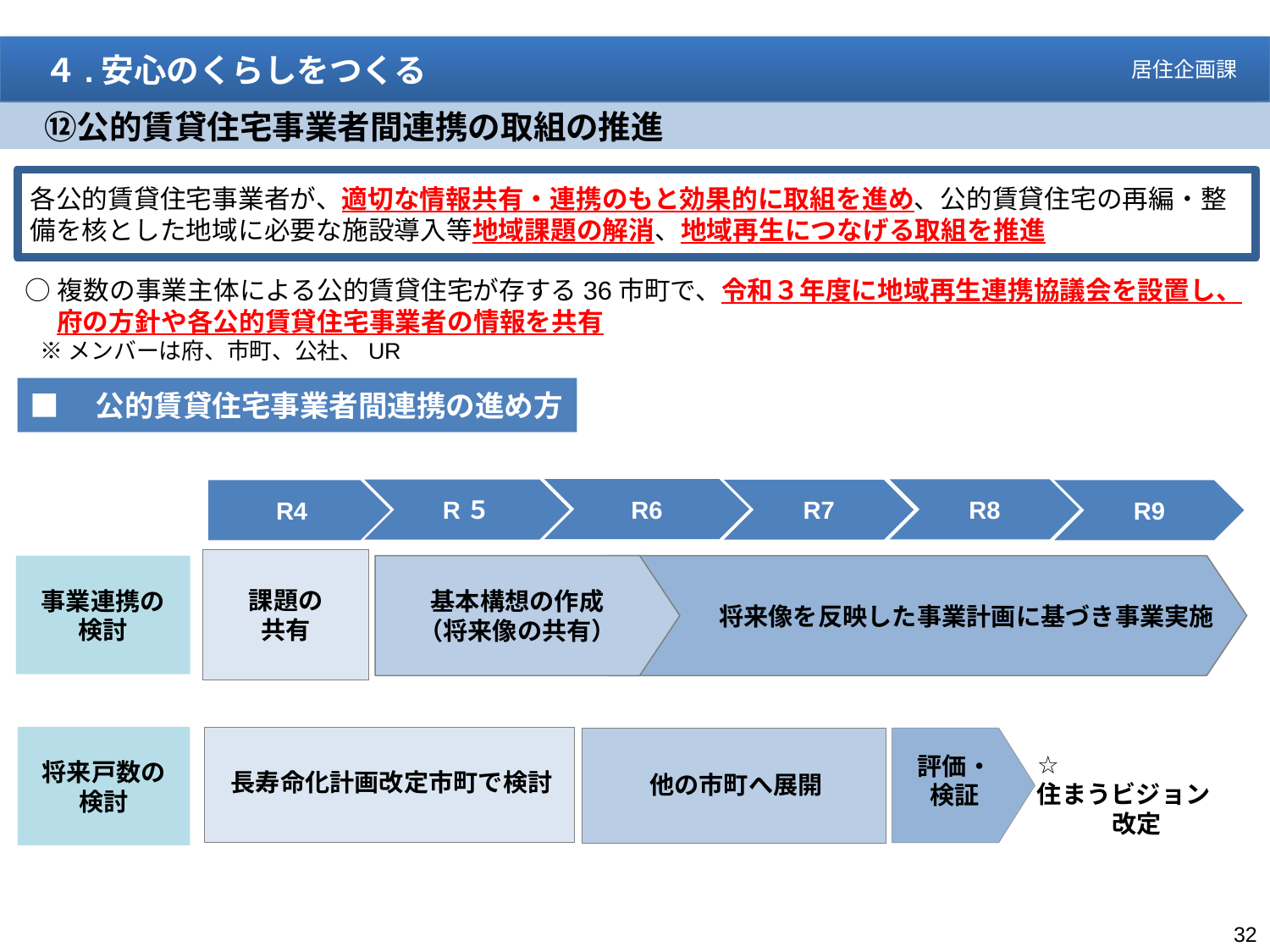

４.安心のくらしをつくる

居住企画課
　⑫公的賃貸住宅事業者間連携の取組の推進
各公的賃貸住宅事業者が、適切な情報共有・連携のもと効果的に取組を進め、公的賃貸住宅の再編・整備を核とした地域に必要な施設導入等地域課題の解消、地域再生につなげる取組を推進
担当：居住企画課
○複数の事業主体による公的賃貸住宅が存する36市町で、令和３年度に地域再生連携協議会を設置し、
　 府の方針や各公的賃貸住宅事業者の情報を共有
   ※メンバーは府、市町、公社、UR
■　公的賃貸住宅事業者間連携の進め方
R6
R8
R５
R7
R4
R9

課題の
共有

事業連携の
検討

基本構想の作成
（将来像の共有）
将来像を反映した事業計画に基づき事業実施

将来戸数の検討

☆
住まうビジョン
            改定
評価・
検証
長寿命化計画改定市町で検討
他の市町へ展開
32